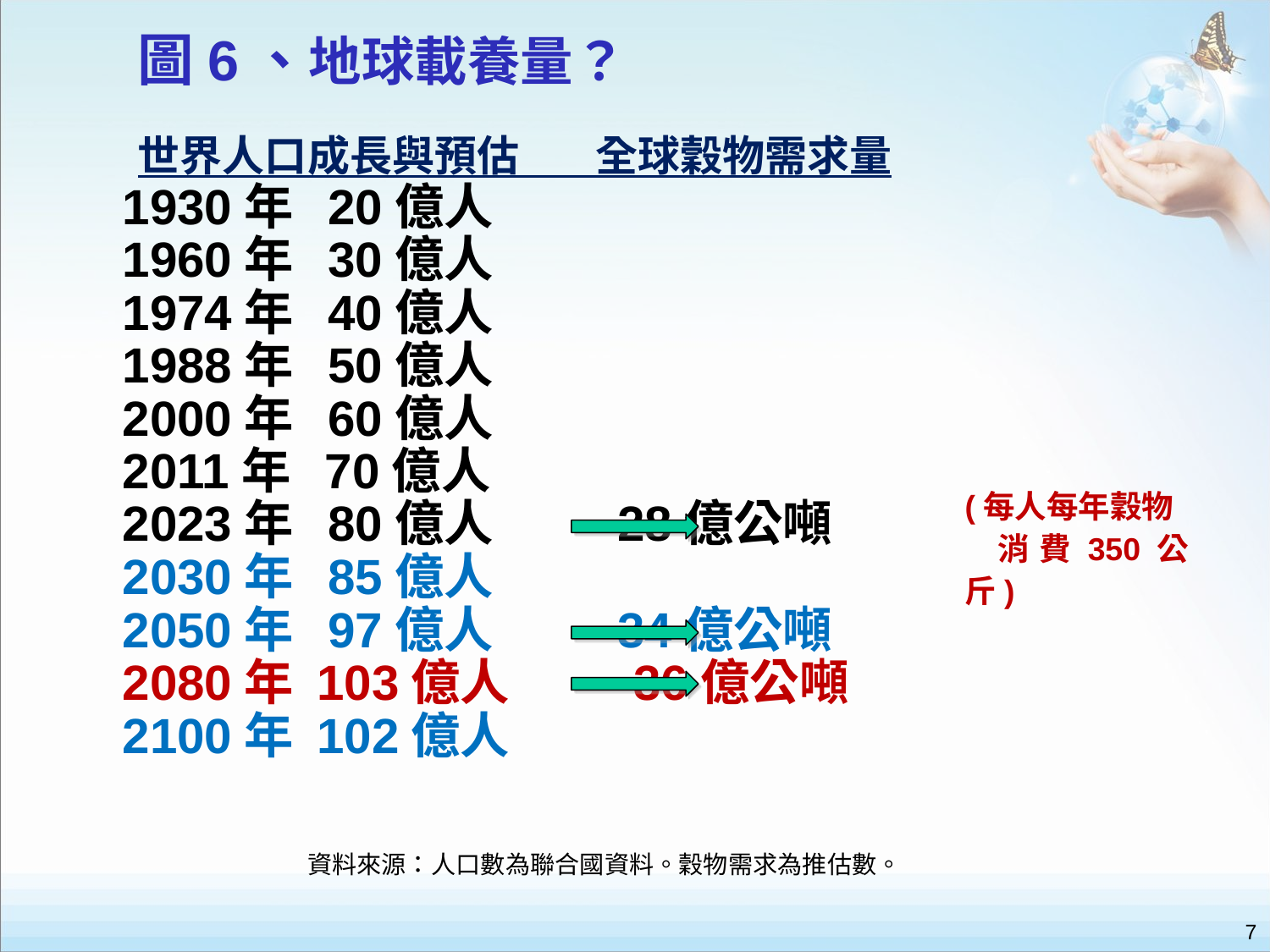

圖6、地球載養量？
    世界人口成長與預估        全球穀物需求量
   1930年  20億人
   1960年  30億人
   1974年  40億人
   1988年  50億人
   2000年  60億人
   2011年  70億人
   2023年  80億人          28億公噸
   2030年  85億人
   2050年  97億人          34億公噸
   2080年 103億人          36億公噸
   2100年 102億人
(每人每年穀物
 消費350公斤)

資料來源：人口數為聯合國資料。穀物需求為推估數。
7